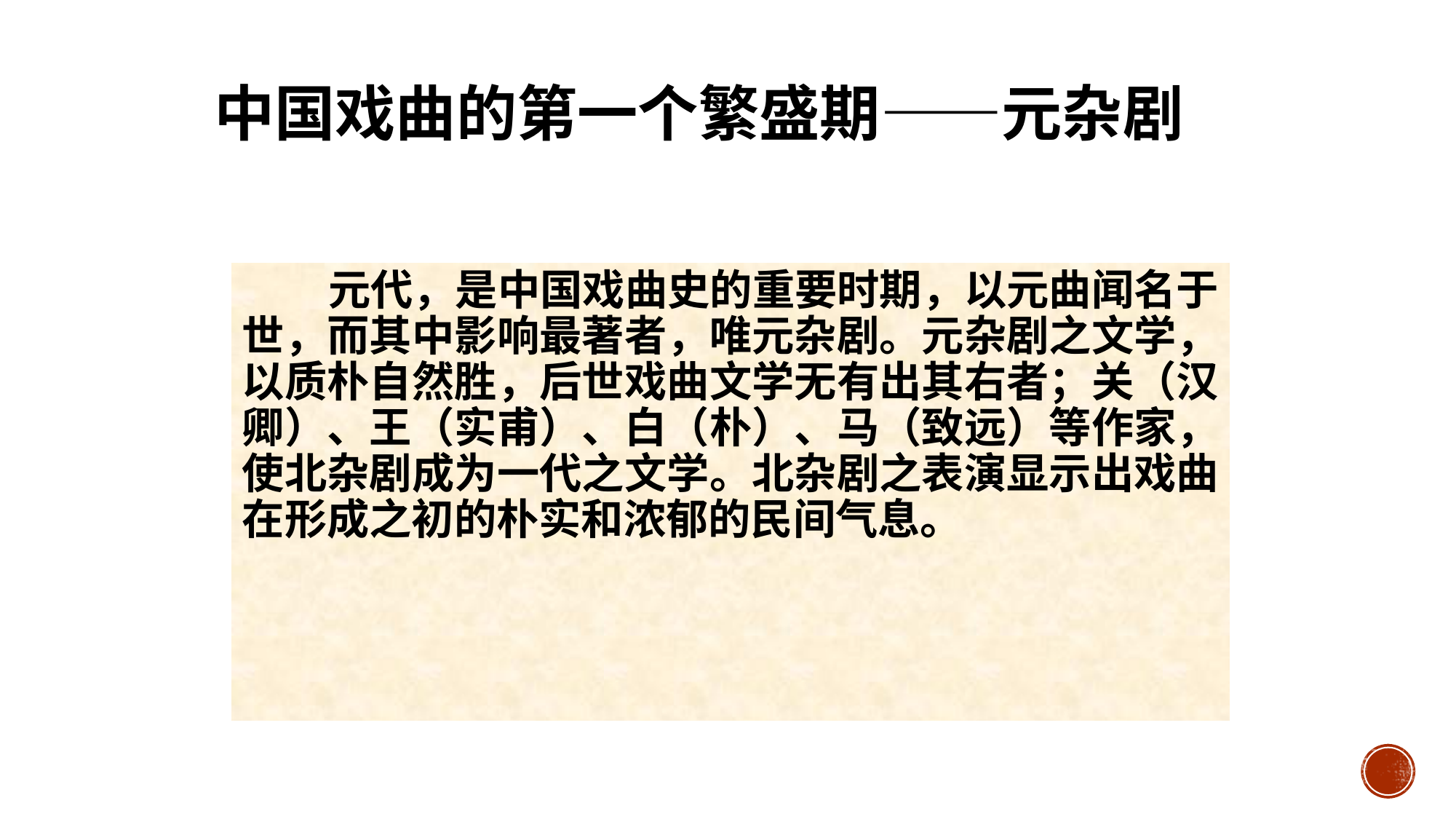

# 中国戏曲的第一个繁盛期——元杂剧
元代，是中国戏曲史的重要时期，以元曲闻名于世，而其中影响最著者，唯元杂剧。元杂剧之文学，以质朴自然胜，后世戏曲文学无有出其右者；关（汉卿）、王（实甫）、白（朴）、马（致远）等作家，使北杂剧成为一代之文学。北杂剧之表演显示出戏曲在形成之初的朴实和浓郁的民间气息。